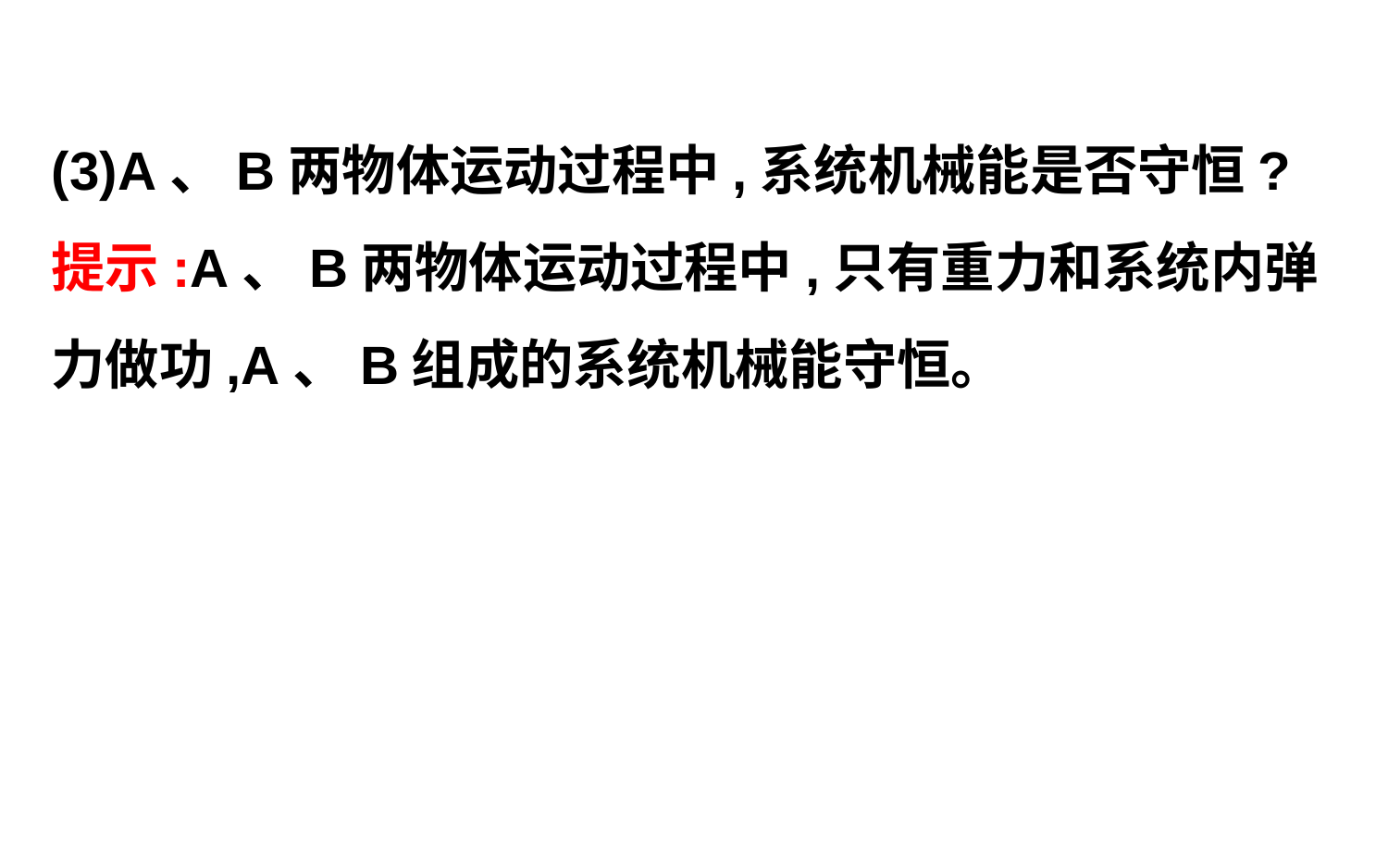

(3)A、B两物体运动过程中,系统机械能是否守恒?
提示:A、B两物体运动过程中,只有重力和系统内弹力做功,A、B组成的系统机械能守恒。